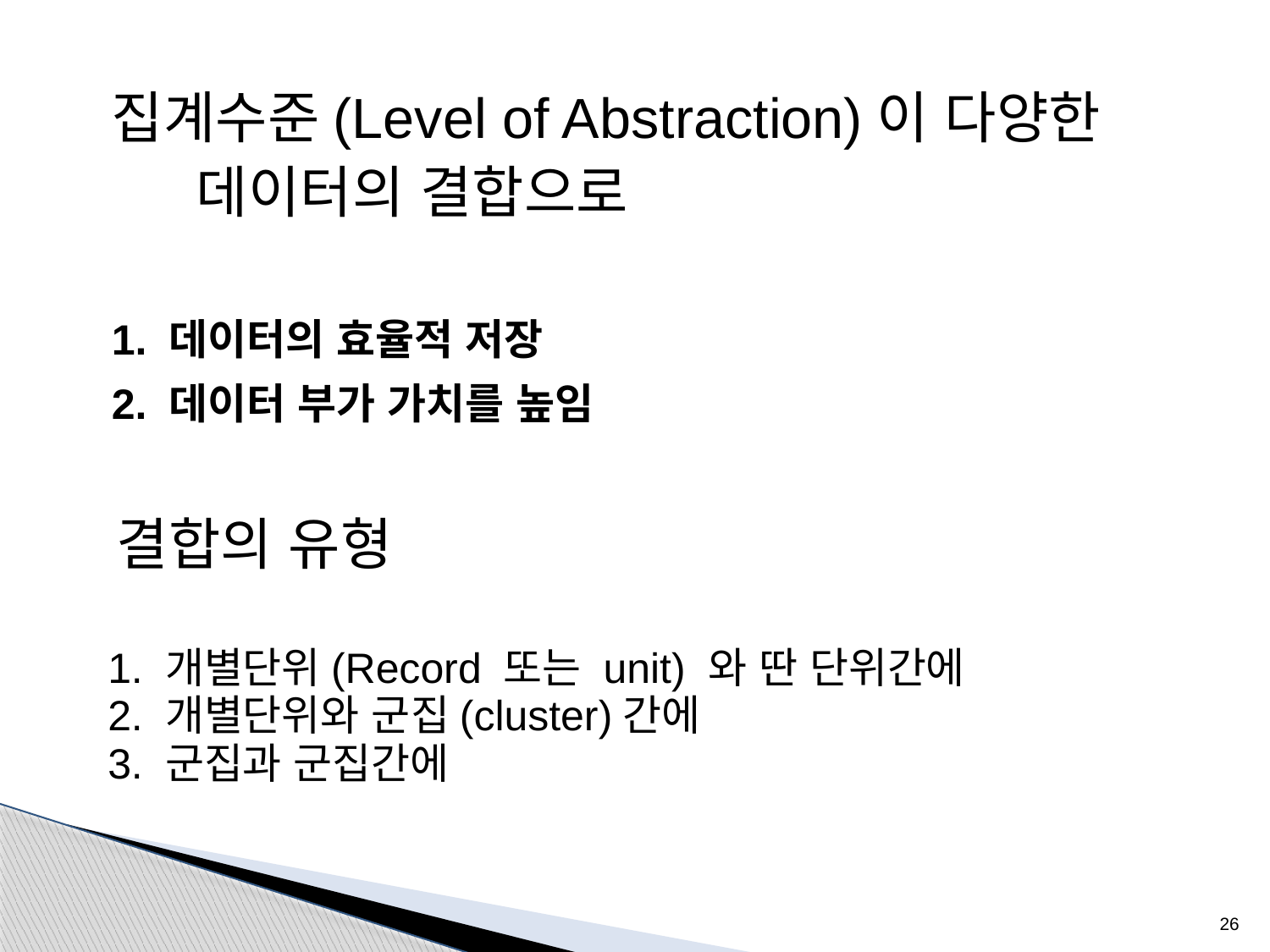

집계수준(Level of Abstraction)이 다양한 데이터의 결합으로

1. 데이터의 효율적 저장
2. 데이터 부가 가치를 높임

 결합의 유형
1. 개별단위(Record 또는 unit) 와 딴 단위간에
2. 개별단위와 군집(cluster)간에
3. 군집과 군집간에
26